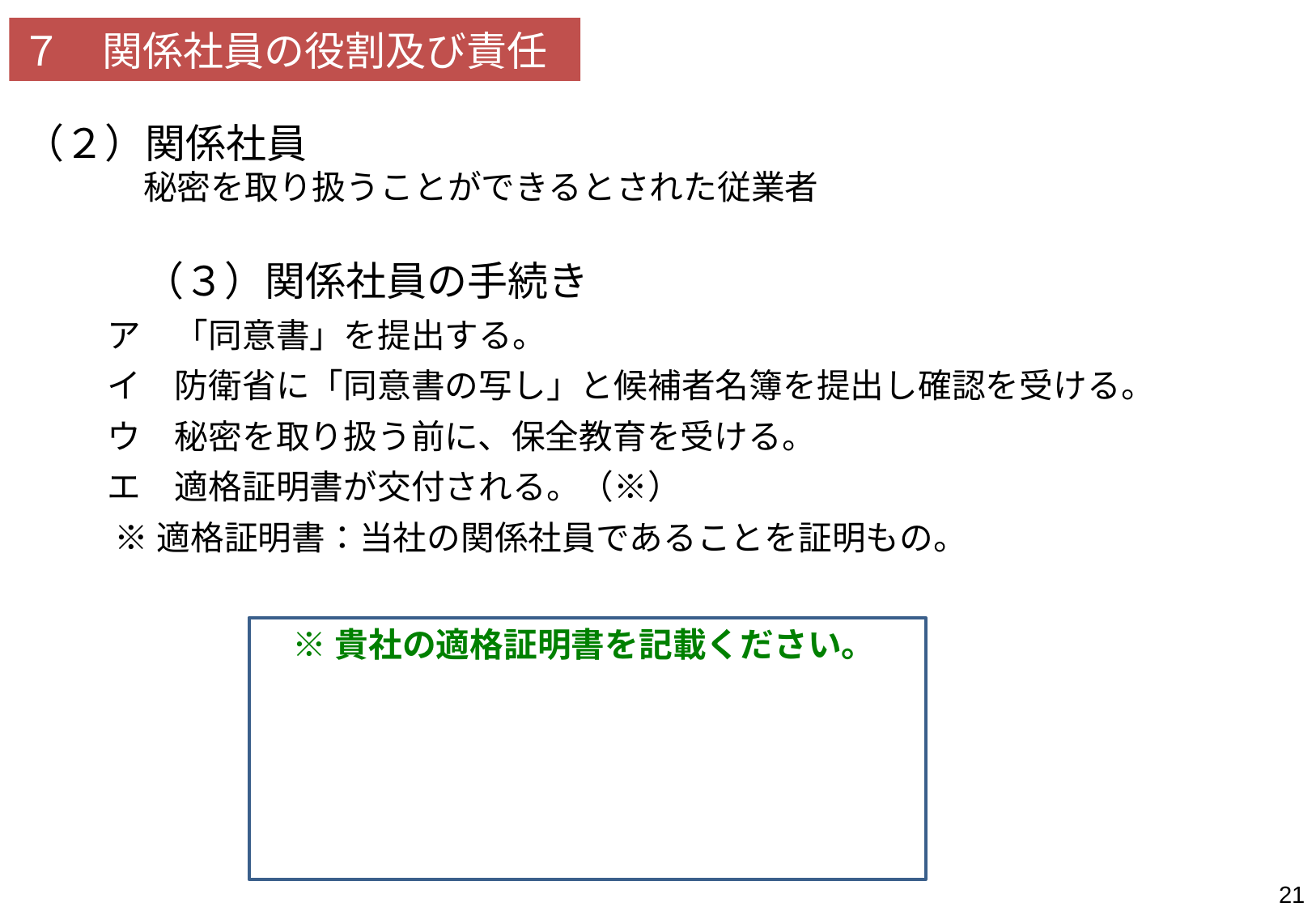

７　関係社員の役割及び責任
（２）関係社員
秘密を取り扱うことができるとされた従業者

（３）関係社員の手続き
ア　「同意書」を提出する。
イ　防衛省に「同意書の写し」と候補者名簿を提出し確認を受ける。
ウ　秘密を取り扱う前に、保全教育を受ける。
エ　適格証明書が交付される。（※）
 ※適格証明書：当社の関係社員であることを証明もの。
| 31 | 取扱業務の範囲及び態様並びに秘密保全上のリスクに照らし、総括者、保全責任者、関係社員等の役割及び責任について記載されているか。 |
| --- | --- |

※貴社の適格証明書を記載ください。
21